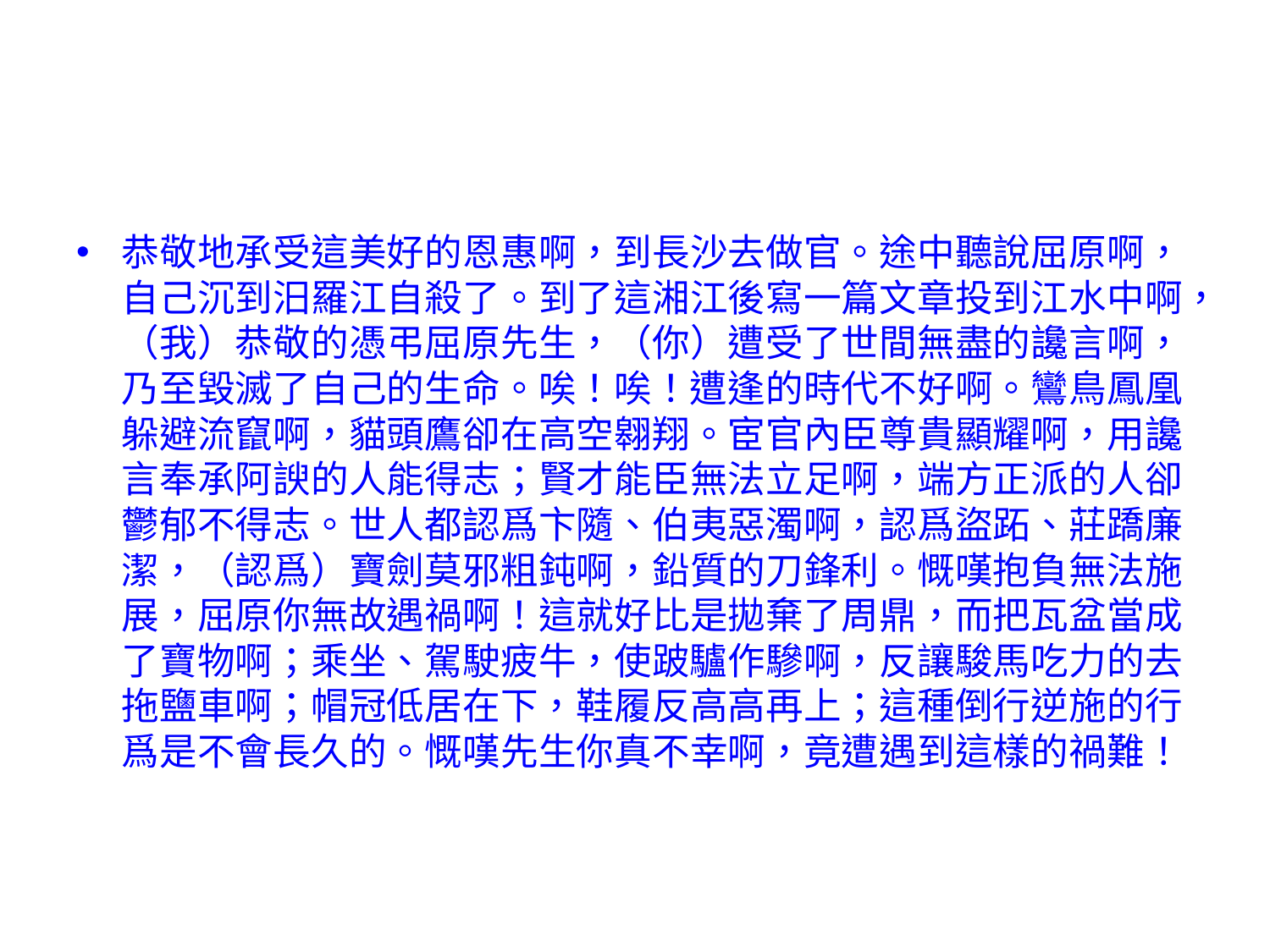

#
恭敬地承受這美好的恩惠啊，到長沙去做官。途中聽說屈原啊，自己沉到汨羅江自殺了。到了這湘江後寫一篇文章投到江水中啊，（我）恭敬的憑弔屈原先生，（你）遭受了世間無盡的讒言啊，乃至毀滅了自己的生命。唉！唉！遭逢的時代不好啊。鸞鳥鳳凰躲避流竄啊，貓頭鷹卻在高空翱翔。宦官內臣尊貴顯耀啊，用讒言奉承阿諛的人能得志；賢才能臣無法立足啊，端方正派的人卻鬱郁不得志。世人都認爲卞隨、伯夷惡濁啊，認爲盜跖、莊蹻廉潔，（認爲）寶劍莫邪粗鈍啊，鉛質的刀鋒利。慨嘆抱負無法施展，屈原你無故遇禍啊！這就好比是拋棄了周鼎，而把瓦盆當成了寶物啊；乘坐、駕駛疲牛，使跛驢作驂啊，反讓駿馬吃力的去拖鹽車啊；帽冠低居在下，鞋履反高高再上；這種倒行逆施的行爲是不會長久的。慨嘆先生你真不幸啊，竟遭遇到這樣的禍難！